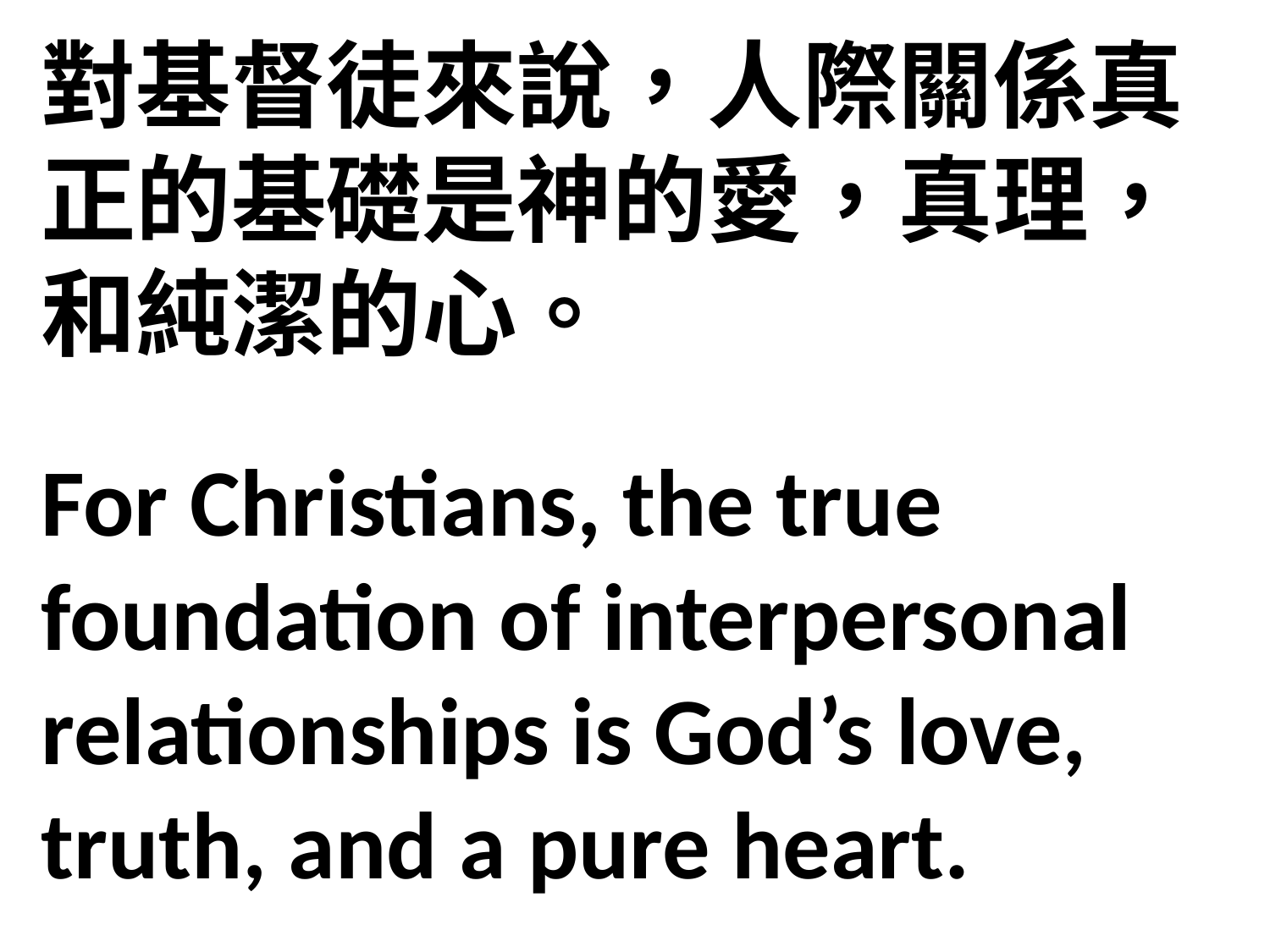

對基督徒來說，人際關係真正的基礎是神的愛，真理，和純潔的心。

For Christians, the true foundation of interpersonal relationships is God’s love, truth, and a pure heart.